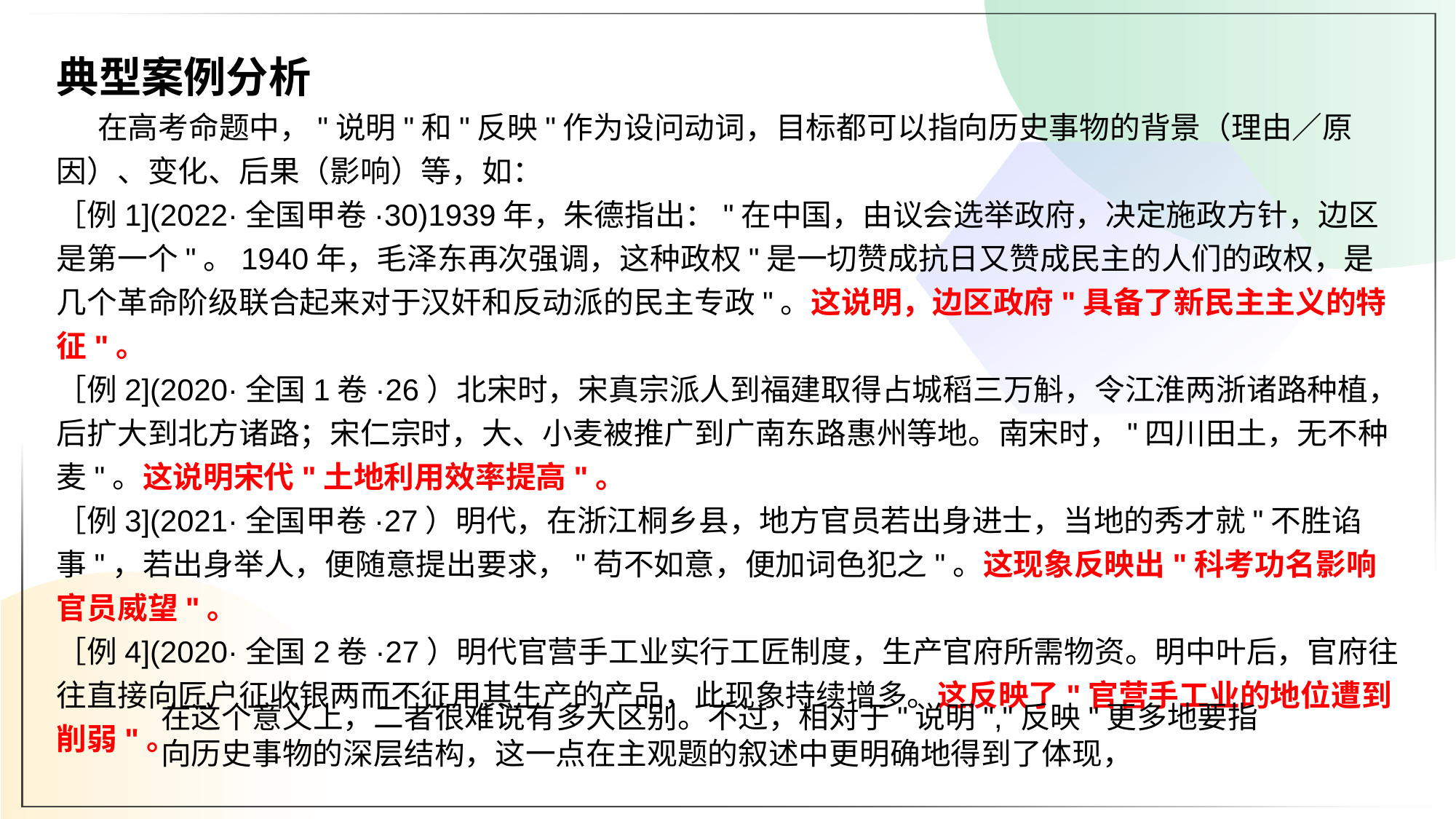

典型案例分析
     在高考命题中，"说明"和"反映"作为设问动词，目标都可以指向历史事物的背景（理由／原因）、变化、后果（影响）等，如：
［例1](2022·全国甲卷·30)1939年，朱德指出："在中国，由议会选举政府，决定施政方针，边区是第一个"。1940年，毛泽东再次强调，这种政权"是一切赞成抗日又赞成民主的人们的政权，是几个革命阶级联合起来对于汉奸和反动派的民主专政"。这说明，边区政府"具备了新民主主义的特征"。
［例2](2020·全国1卷·26）北宋时，宋真宗派人到福建取得占城稻三万斛，令江淮两浙诸路种植，后扩大到北方诸路；宋仁宗时，大、小麦被推广到广南东路惠州等地。南宋时，"四川田土，无不种麦"。这说明宋代"土地利用效率提高"。
［例3](2021·全国甲卷·27）明代，在浙江桐乡县，地方官员若出身进士，当地的秀才就"不胜谄事"，若出身举人，便随意提出要求，"苟不如意，便加词色犯之"。这现象反映出"科考功名影响官员威望"。
［例4](2020·全国2卷·27）明代官营手工业实行工匠制度，生产官府所需物资。明中叶后，官府往往直接向匠户征收银两而不征用其生产的产品，此现象持续增多。这反映了"官营手工业的地位遭到削弱"。
在这个意义上，二者很难说有多大区别。不过，相对于"说明","反映"更多地要指向历史事物的深层结构，这一点在主观题的叙述中更明确地得到了体现，